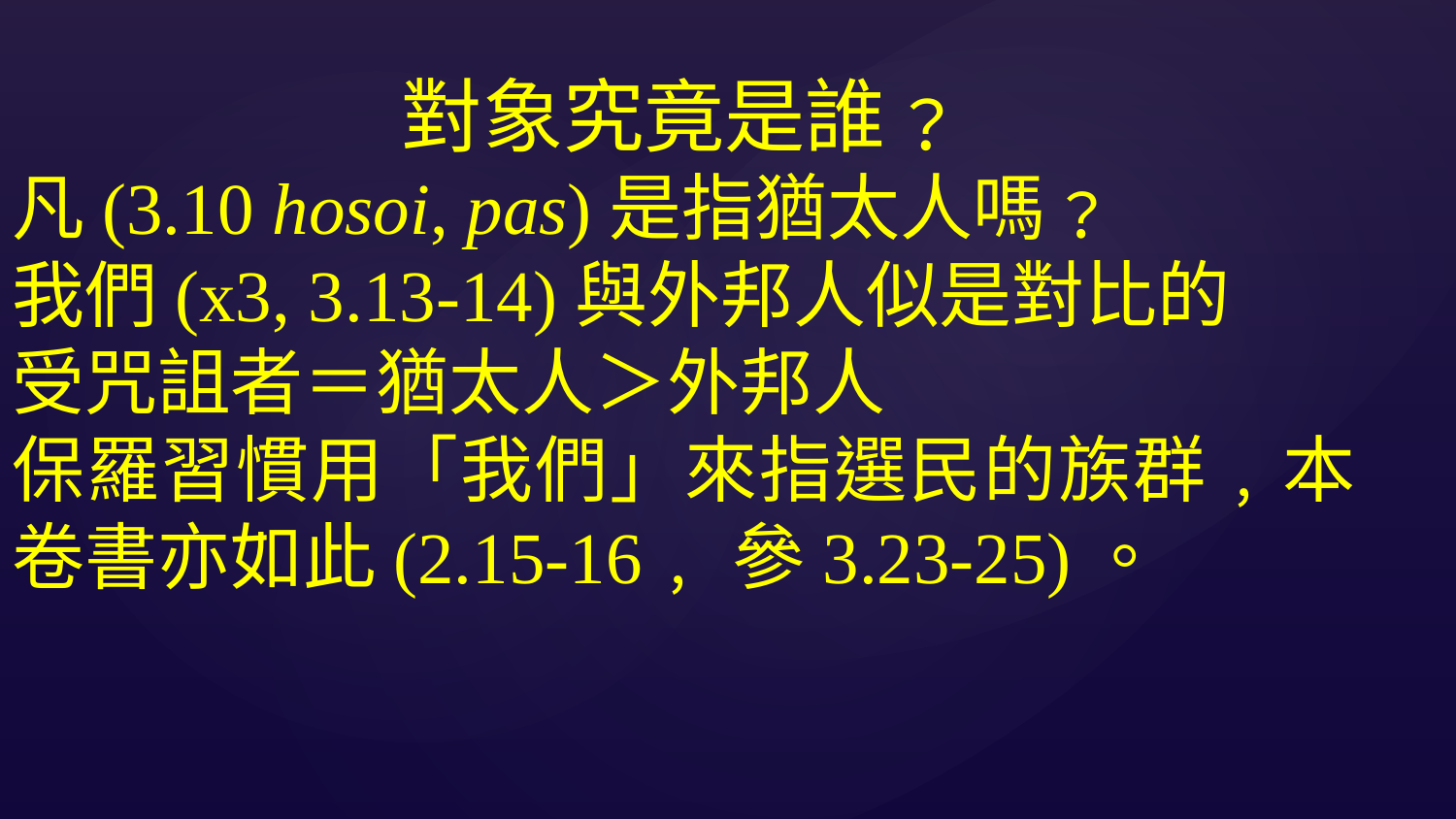

對象究竟是誰﹖
凡(3.10 hosoi, pas)是指猶太人嗎﹖
我們(x3, 3.13-14)與外邦人似是對比的
受咒詛者＝猶太人＞外邦人
保羅習慣用「我們」來指選民的族群﹐本卷書亦如此(2.15-16﹐參3.23-25)。